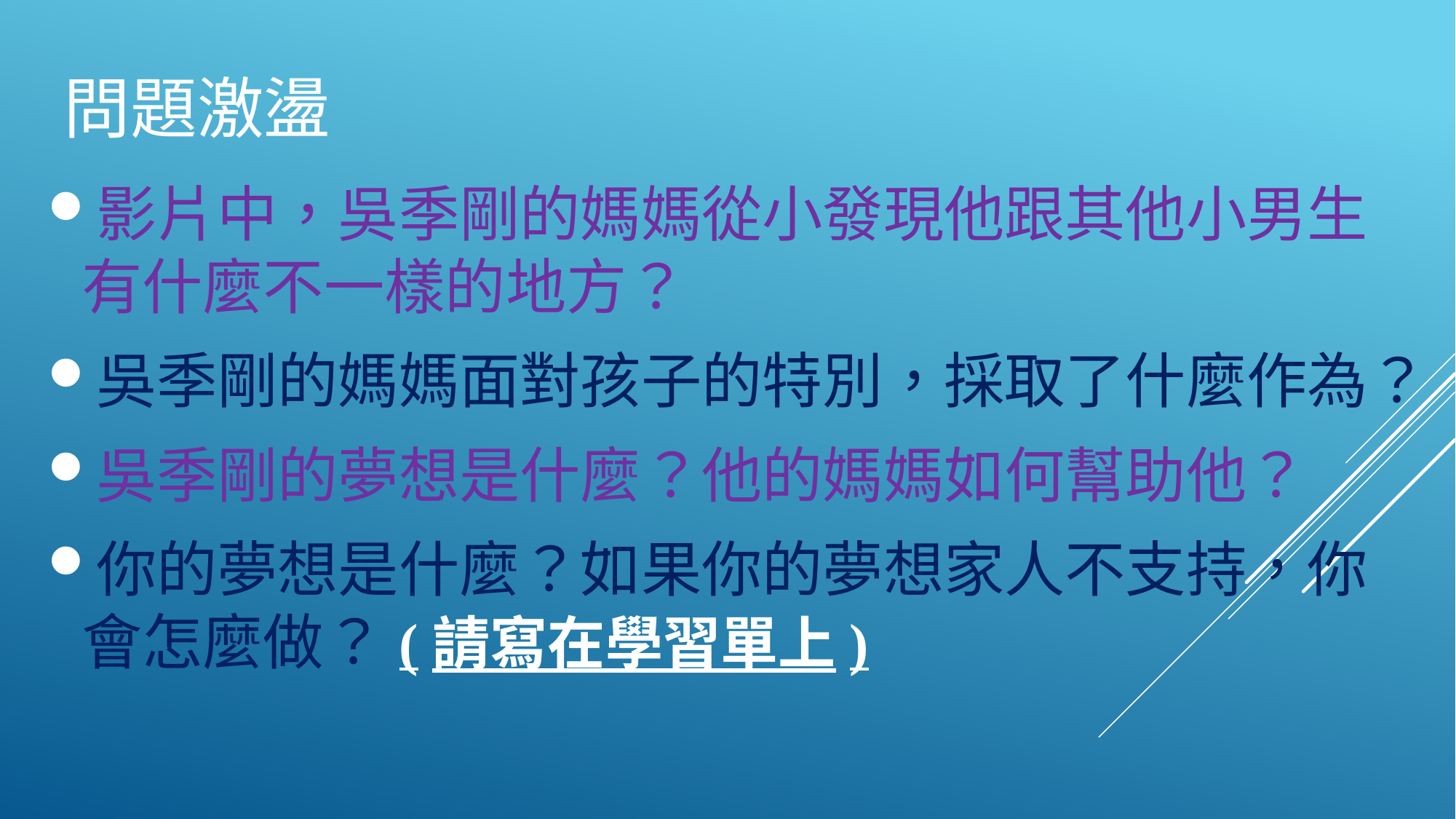

# 問題激盪
影片中，吳季剛的媽媽從小發現他跟其他小男生有什麼不一樣的地方？
吳季剛的媽媽面對孩子的特別，採取了什麼作為？
吳季剛的夢想是什麼？他的媽媽如何幫助他？
你的夢想是什麼？如果你的夢想家人不支持，你會怎麼做？(請寫在學習單上)